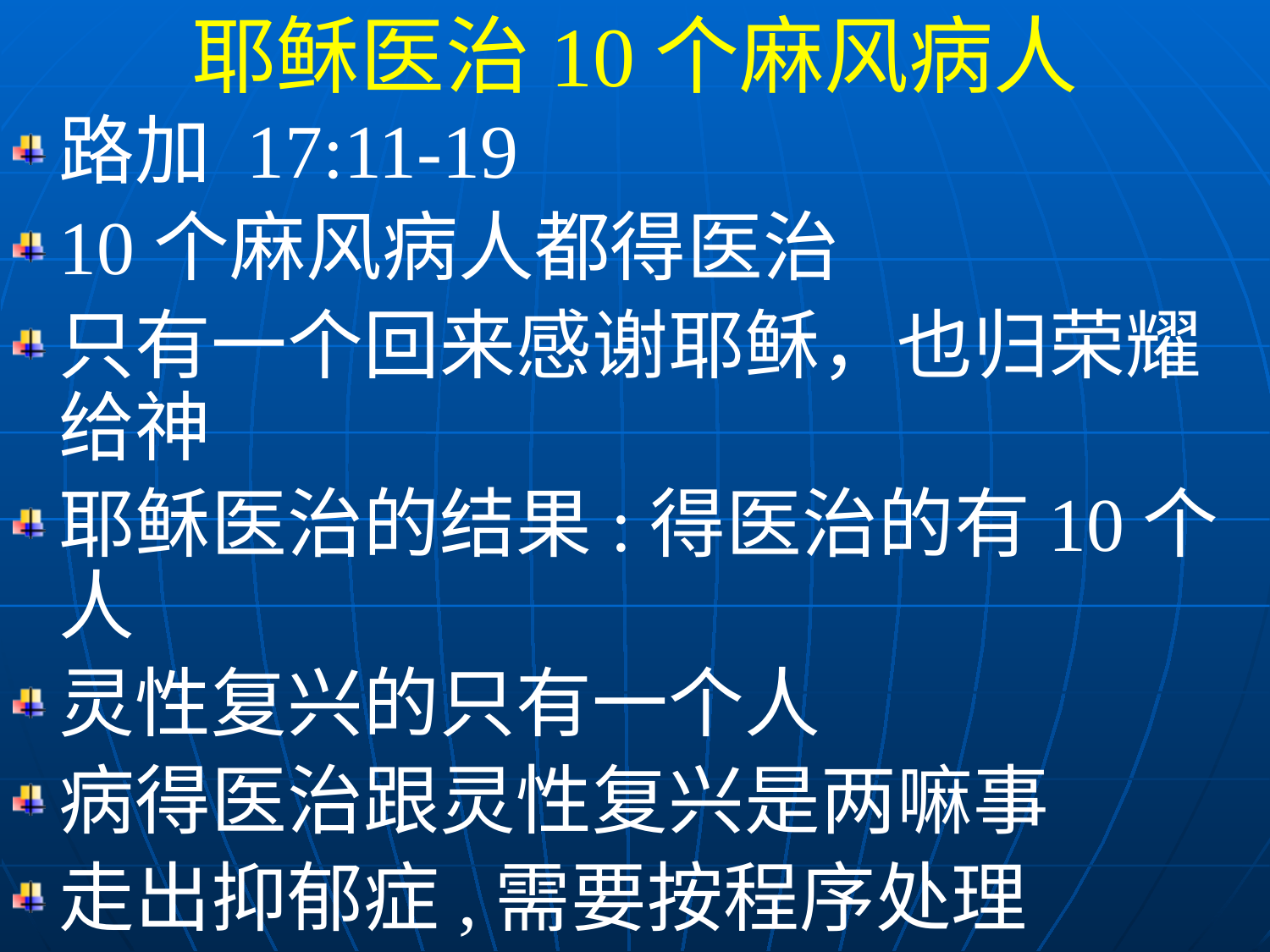

耶稣医治10个麻风病人
路加 17:11-19
10个麻风病人都得医治
只有一个回来感谢耶稣，也归荣耀给神
耶稣医治的结果:得医治的有10个人
灵性复兴的只有一个人
病得医治跟灵性复兴是两嘛事
走出抑郁症,需要按程序处理